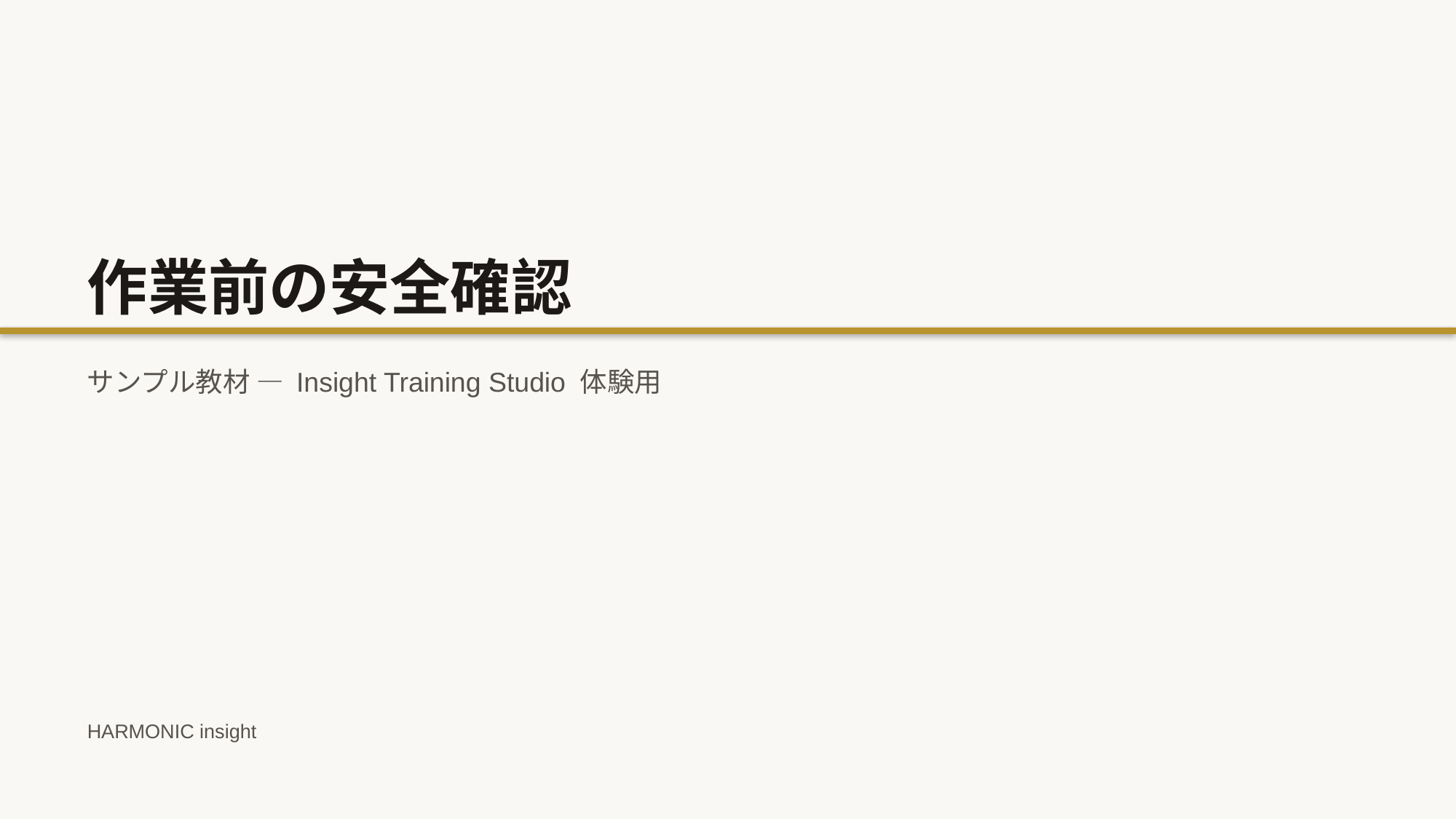

作業前の安全確認

サンプル教材 — Insight Training Studio 体験用
HARMONIC insight